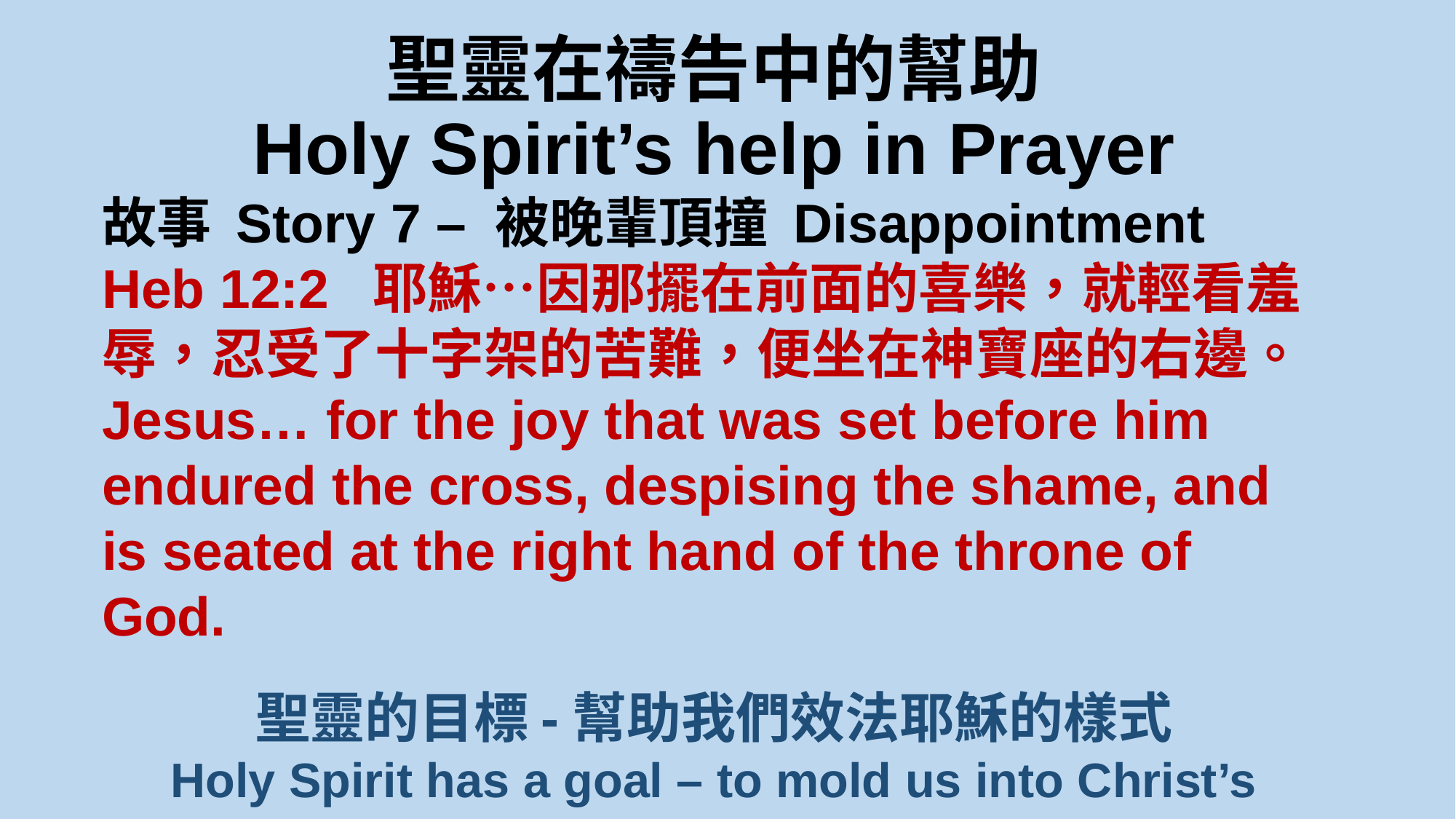

# 聖靈在禱告中的幫助 Holy Spirit’s help in Prayer
故事 Story 7 – 被晚輩頂撞 Disappointment
Heb 12:2  耶穌…因那擺在前面的喜樂，就輕看羞辱，忍受了十字架的苦難，便坐在神寶座的右邊。
Jesus… for the joy that was set before him endured the cross, despising the shame, and is seated at the right hand of the throne of God.

聖靈的目標-幫助我們效法耶穌的樣式
Holy Spirit has a goal – to mold us into Christ’s likeness